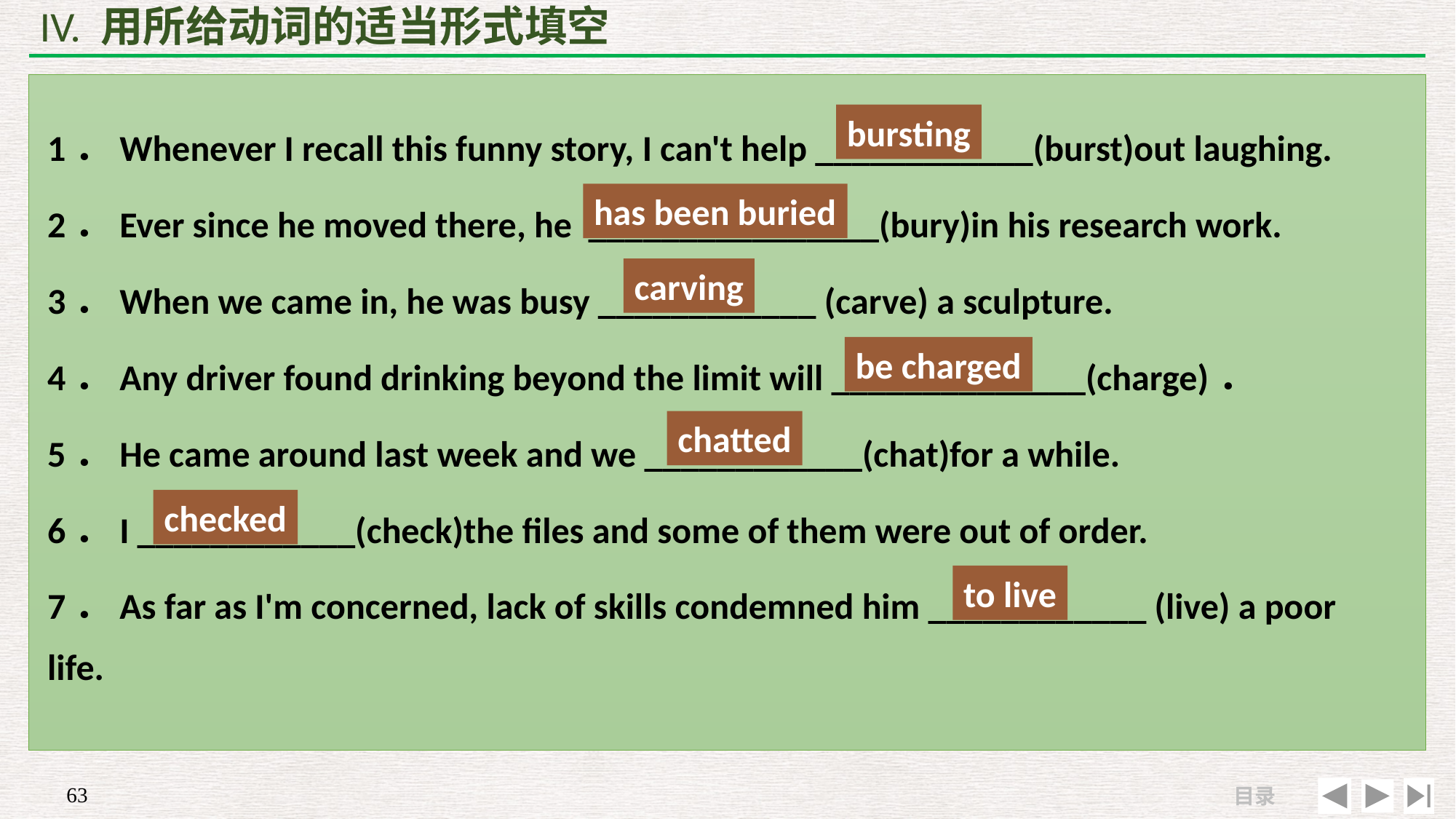

# IV. 用所给动词的适当形式填空

1．Whenever I recall this funny story, I can't help ____________(burst)out laughing.
2．Ever since he moved there, he  ________________(bury)in his research work.
3．When we came in, he was busy ____________ (carve) a sculpture.
4．Any driver found drinking beyond the limit will ______________(charge)．
5．He came around last week and we ____________(chat)for a while.
6．I ____________(check)the files and some of them were out of order.
7．As far as I'm concerned, lack of skills condemned him ____________ (live) a poor life.

bursting
has been buried
carving
be charged
chatted
checked
to live